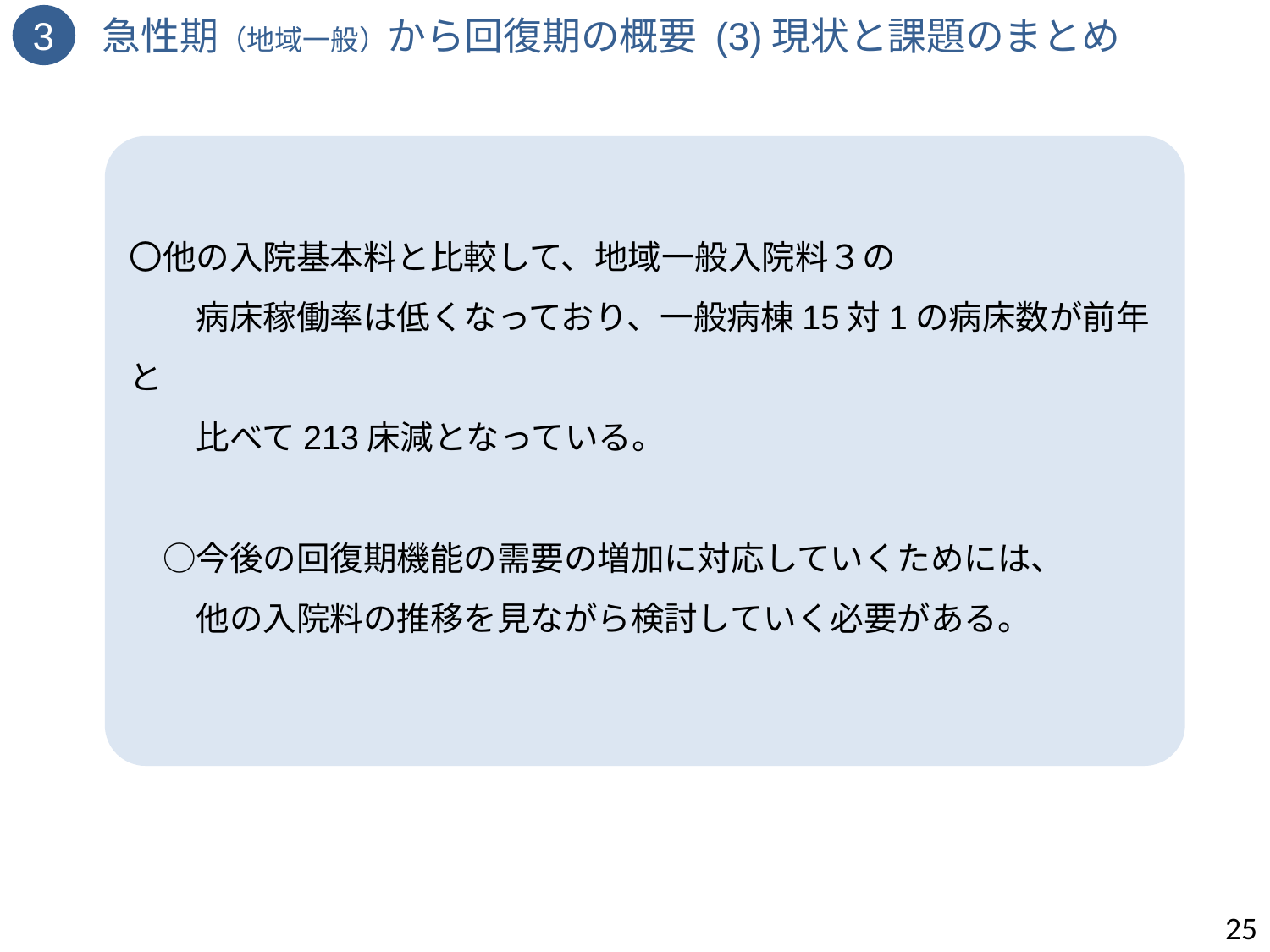

3　急性期（地域一般）から回復期の概要 (3)現状と課題のまとめ

〇他の入院基本料と比較して、地域一般入院料３の
　　病床稼働率は低くなっており、一般病棟15対1の病床数が前年と
　　比べて213床減となっている。

　○今後の回復期機能の需要の増加に対応していくためには、
　　他の入院料の推移を見ながら検討していく必要がある。

25